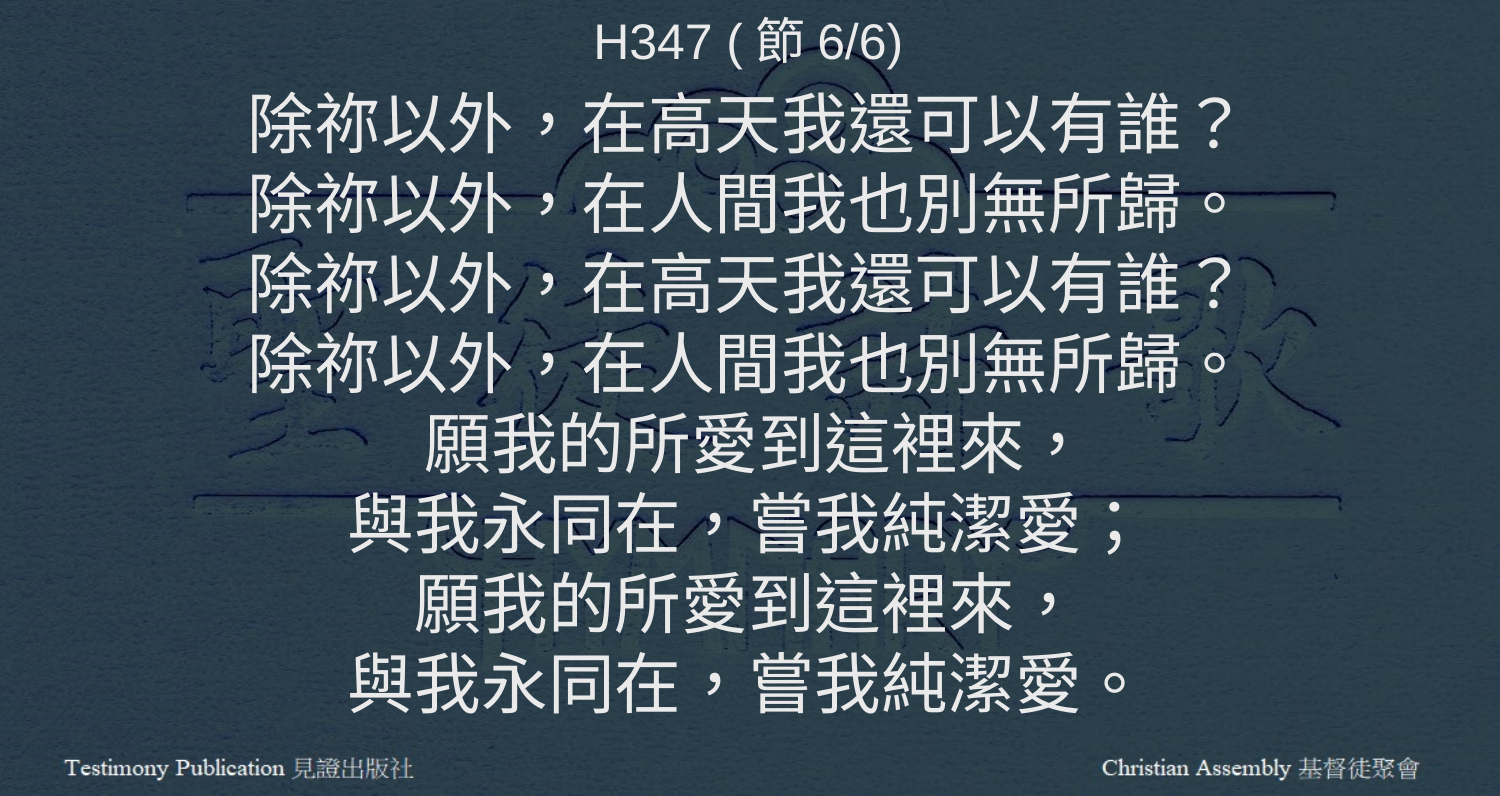

H347 (節6/6)
除祢以外，在高天我還可以有誰？
除祢以外，在人間我也別無所歸。
除祢以外，在高天我還可以有誰？
除祢以外，在人間我也別無所歸。
 願我的所愛到這裡來，
與我永同在，嘗我純潔愛；
願我的所愛到這裡來，
與我永同在，嘗我純潔愛。